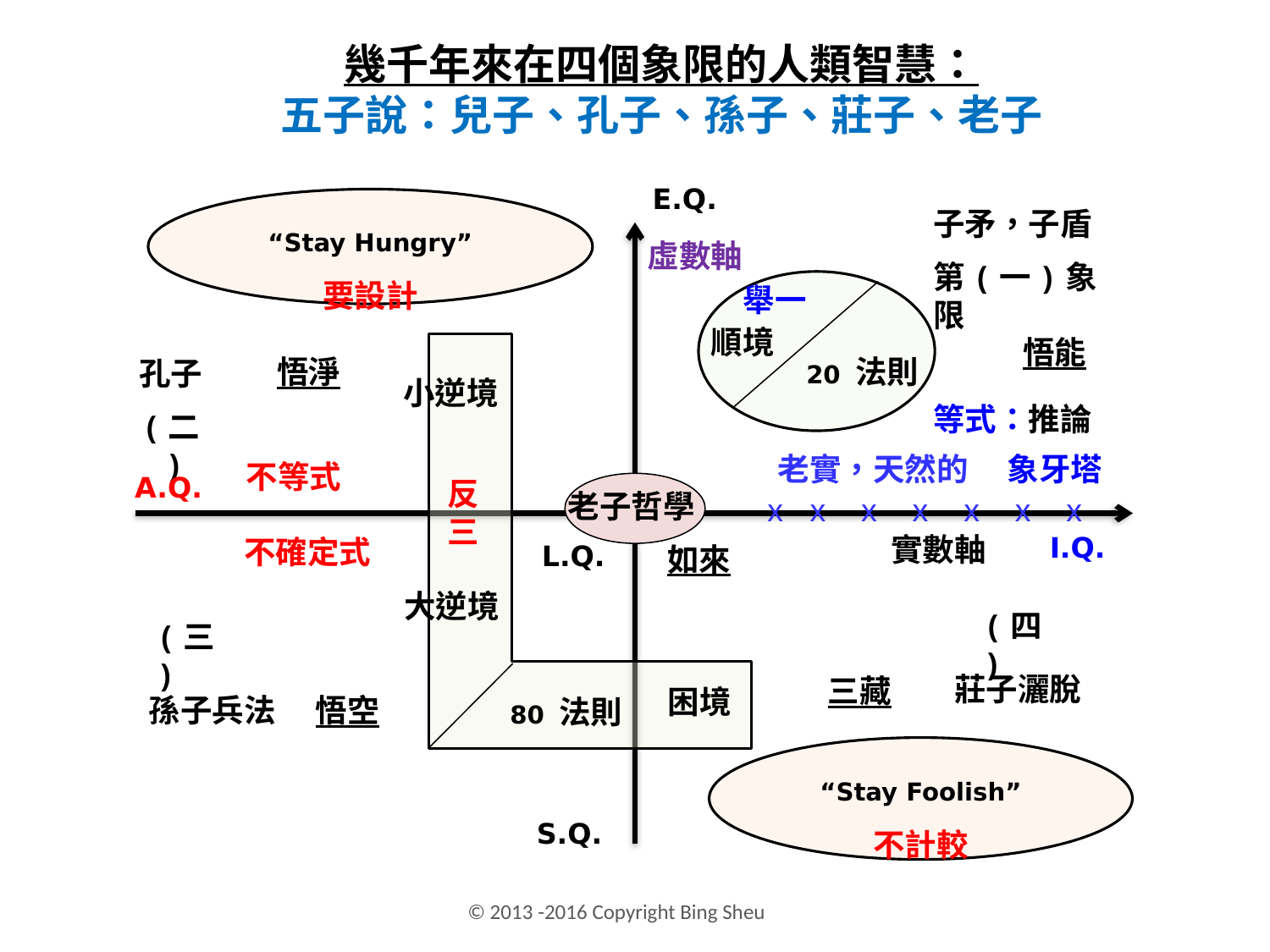

幾千年來在四個象限的人類智慧：
五子說：兒子、孔子、孫子、莊子、老子
E.Q.
“Stay Hungry”
要設計

子矛，子盾
虛數軸
第(一)象限

舉一
順境
悟能

悟淨
20 法則
孔子
小逆境
等式：推論
(二)
老實，天然的
象牙塔
不等式
A.Q.
反
三

老子哲學
x   x    x    x    x    x    x
實數軸
I.Q.
不確定式
L.Q.
如來
大逆境
(四)
(三)
莊子灑脫
三藏
困境
孫子兵法
悟空
80 法則
“Stay Foolish”
不計較
S.Q.
© 2013 -2016 Copyright Bing Sheu